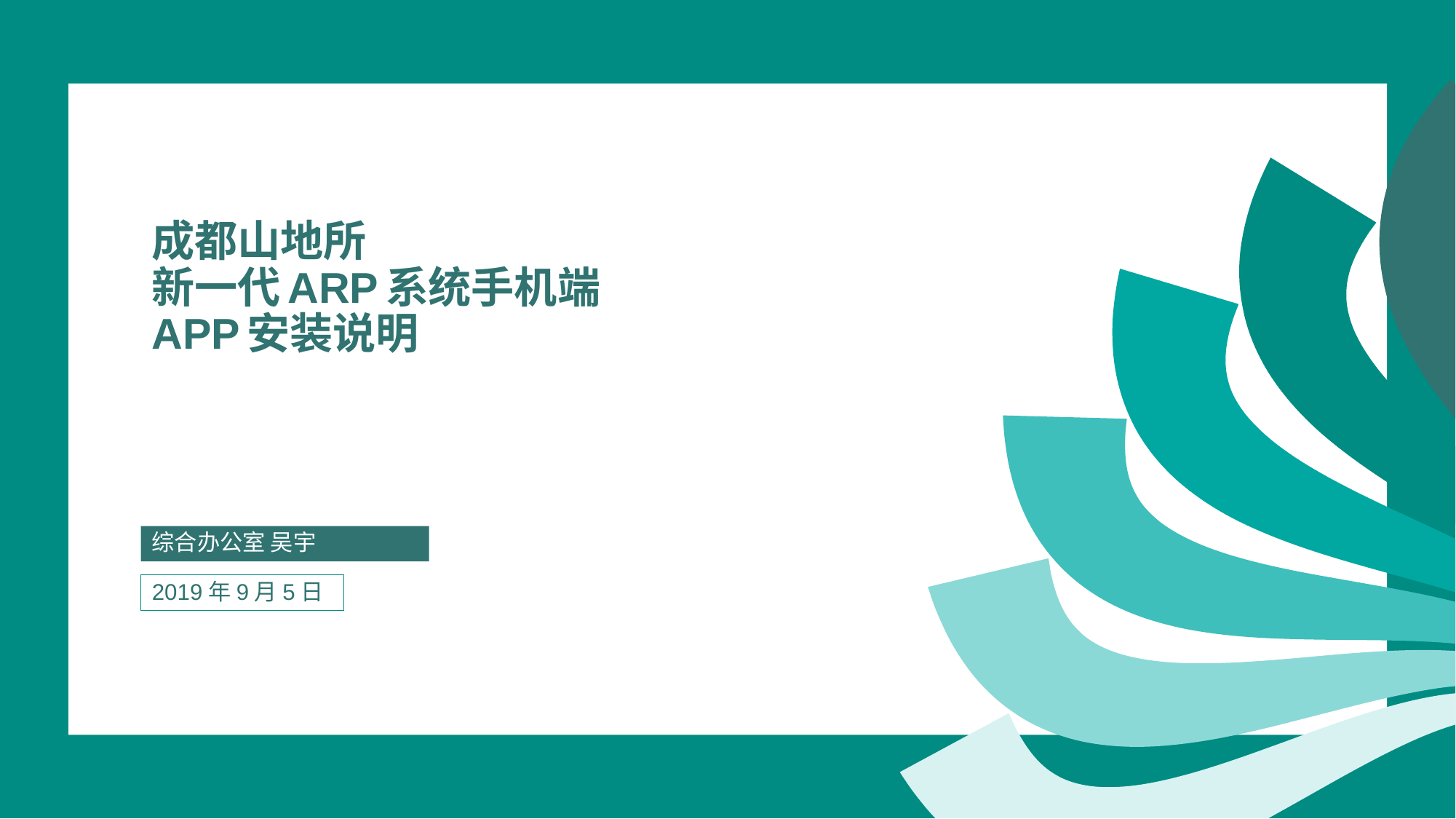

# 成都山地所 新一代ARP系统手机端 APP安装说明
综合办公室 吴宇
2019年9月5日